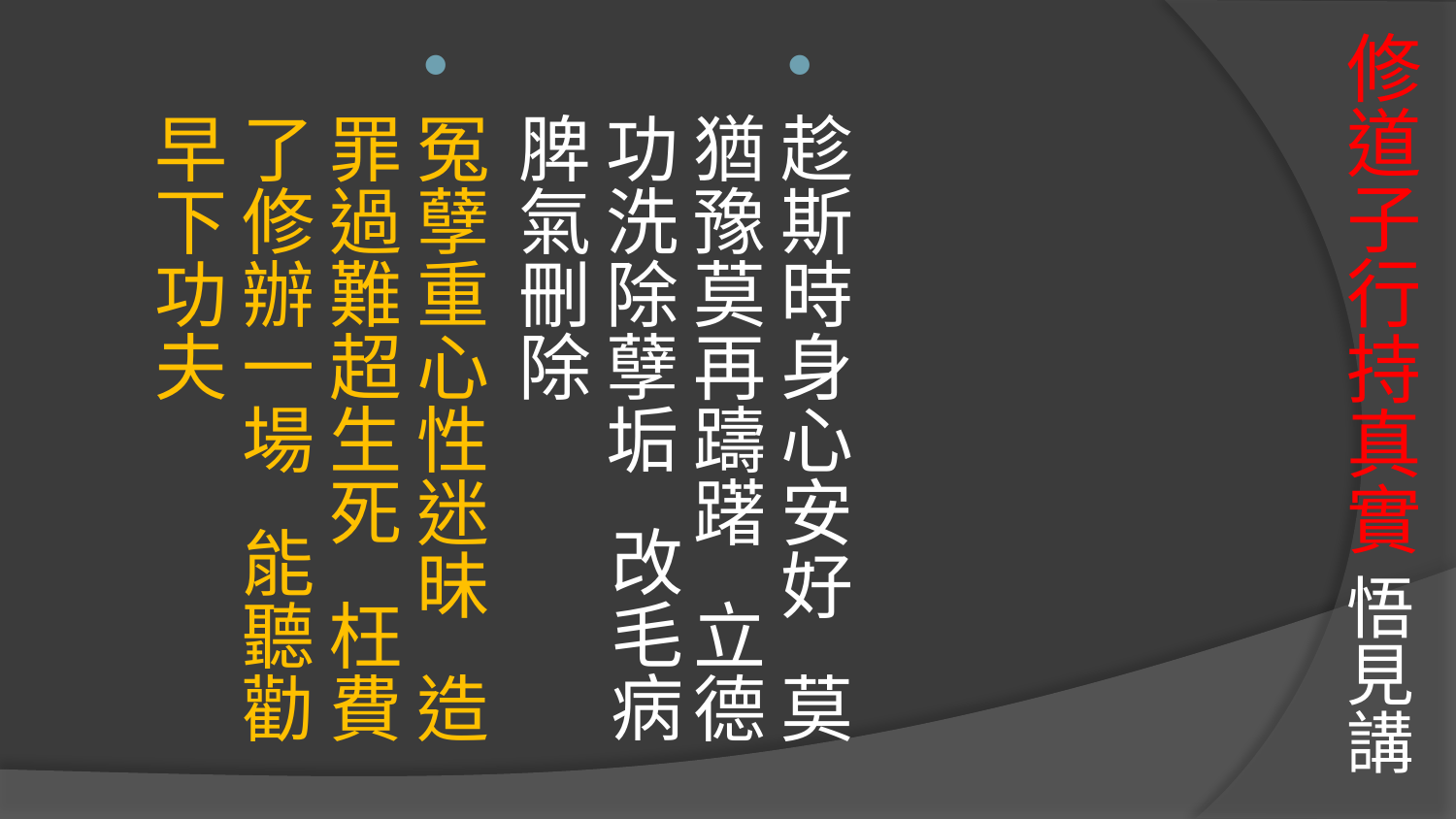

# 修道子行持真實 悟見講
趁斯時身心安好   莫猶豫莫再躊躇   立德功洗除孽垢   改毛病脾氣刪除
冤孽重心性迷昧   造罪過難超生死   枉費了修辦一場   能聽勸早下功夫